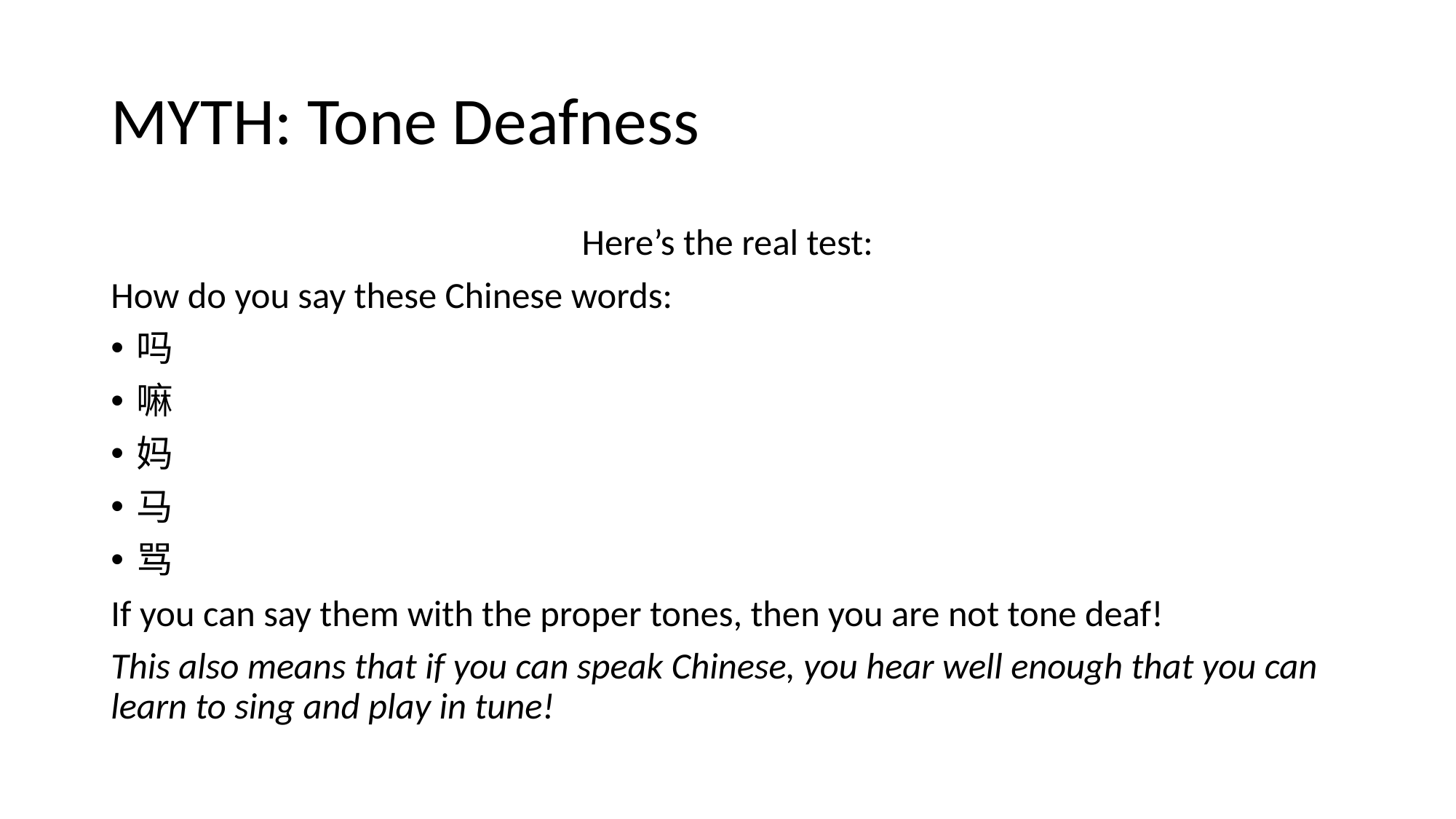

# MYTH: Tone Deafness
Here’s the real test:
How do you say these Chinese words:
吗
嘛
妈
马
骂
If you can say them with the proper tones, then you are not tone deaf!
This also means that if you can speak Chinese, you hear well enough that you can learn to sing and play in tune!